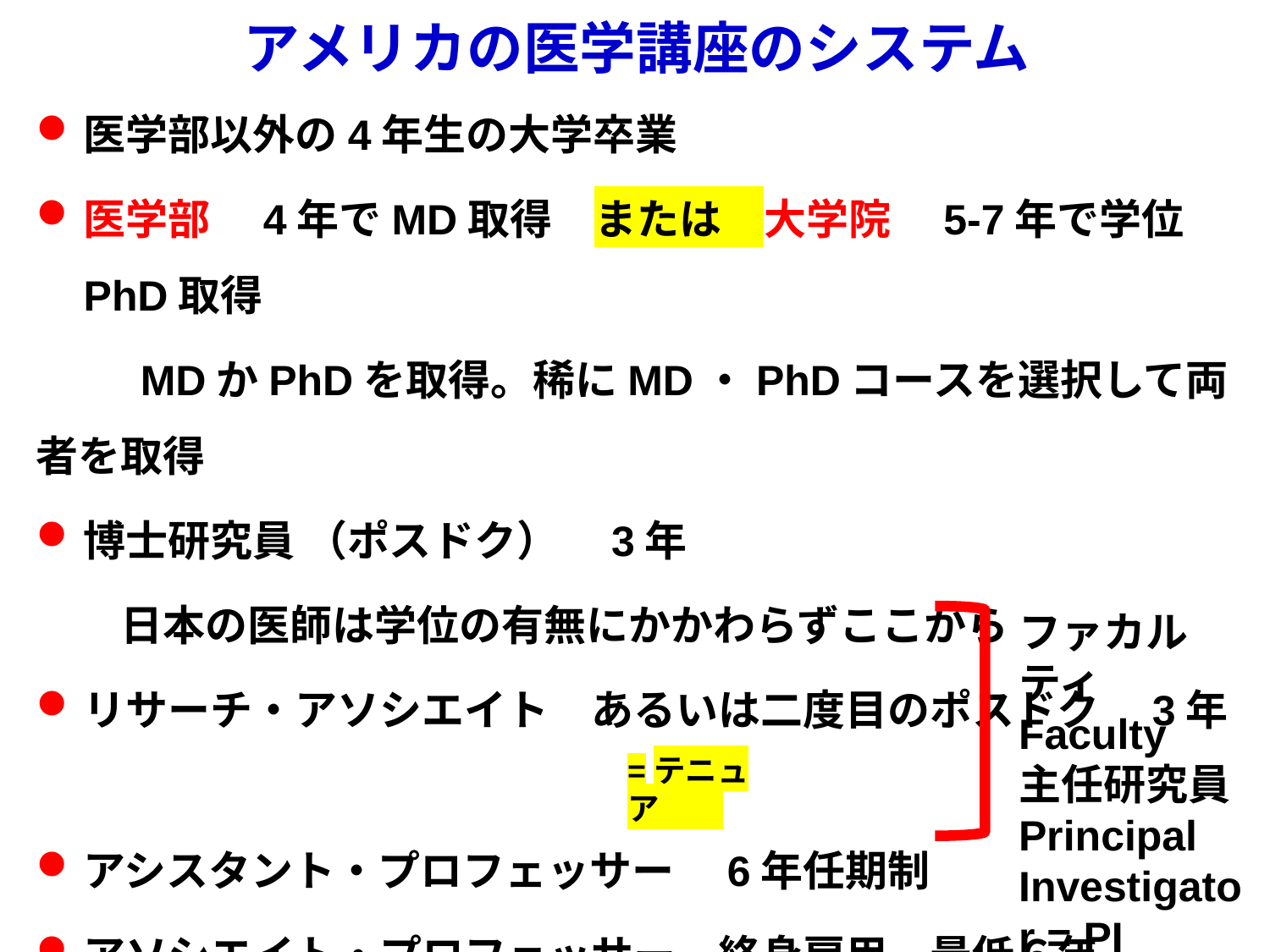

アメリカの医学講座のシステム
医学部以外の4年生の大学卒業
医学部　4年でMD取得　または　大学院　5-7年で学位PhD取得
　　 MDかPhDを取得。稀にMD・PhDコースを選択して両者を取得
博士研究員 （ポスドク）　3年
　　日本の医師は学位の有無にかかわらずここから
リサーチ・アソシエイト　あるいは二度目のポスドク　3年
アシスタント・プロフェッサー　6年任期制
アソシエイト・プロフェッサー　終身雇用　最低６年
（フル）プロフェッサー　（教授）
（チェア Chair　講座のPIのリクルート・財産管理など）

ファカルティ
Faculty
主任研究員
Principal Investigator = PI

=テニュア